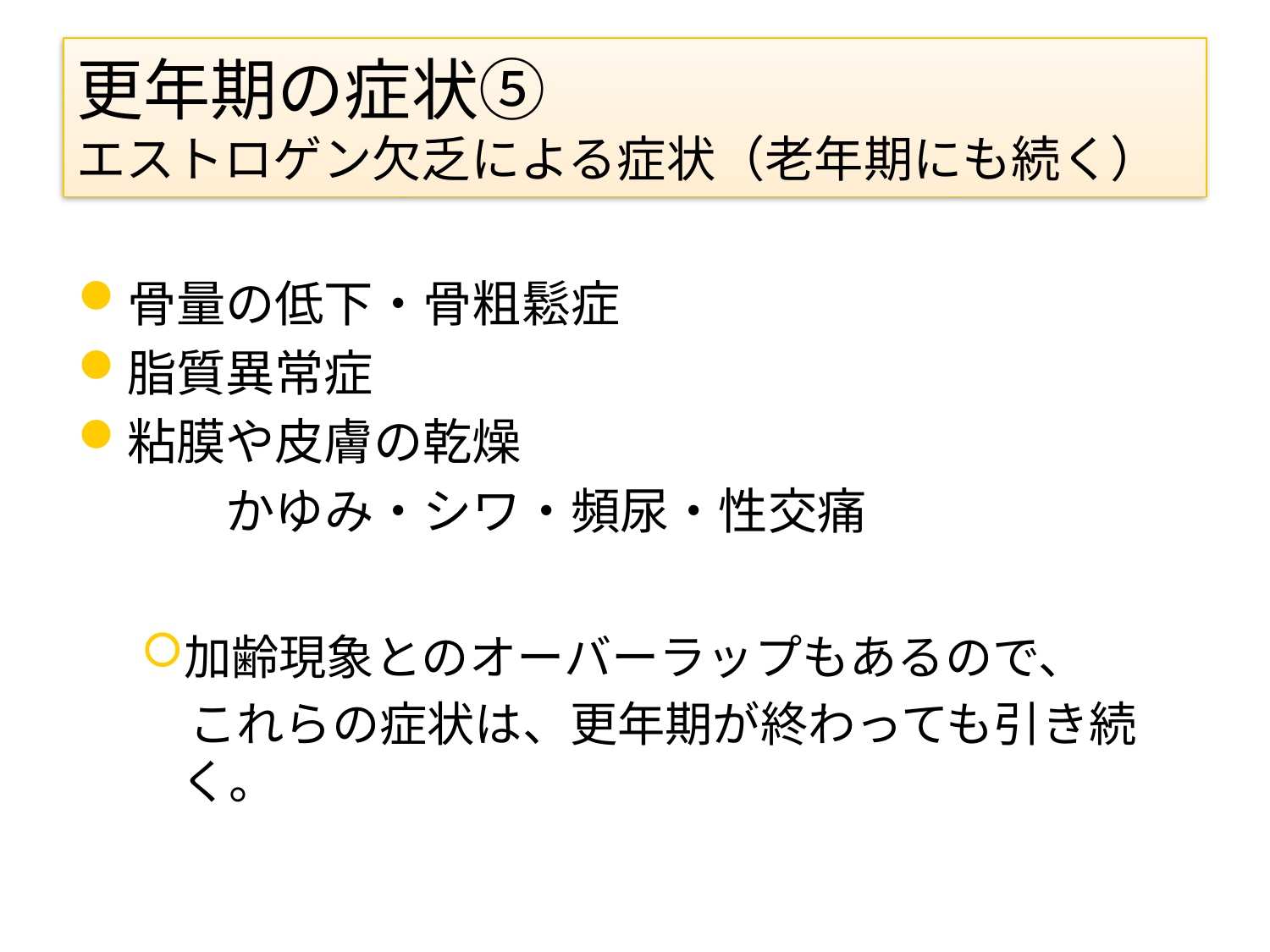

# 更年期の症状⑤ エストロゲン欠乏による症状（老年期にも続く）
骨量の低下・骨粗鬆症
脂質異常症
粘膜や皮膚の乾燥
　　　かゆみ・シワ・頻尿・性交痛

加齢現象とのオーバーラップもあるので、
　これらの症状は、更年期が終わっても引き続く。